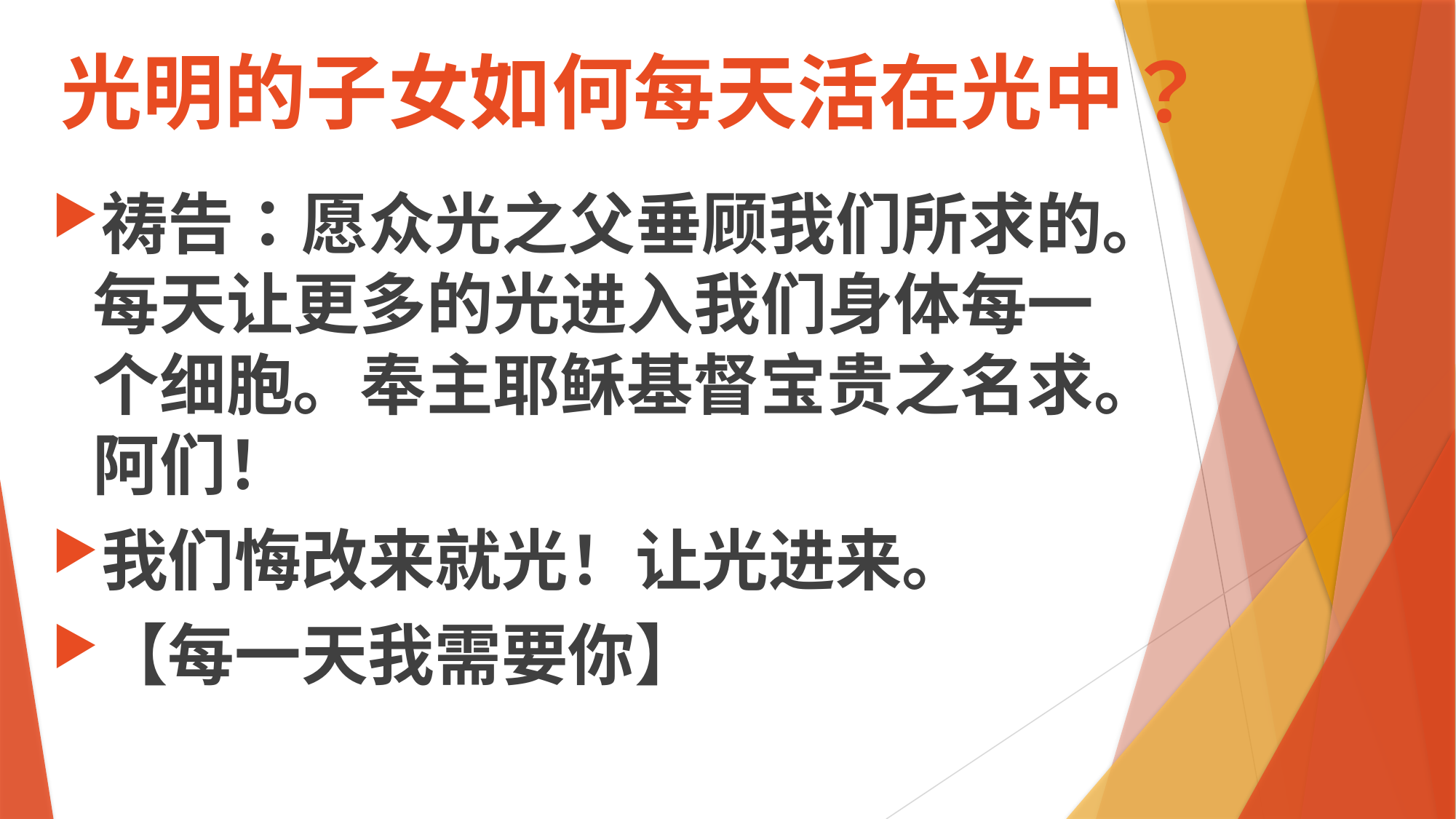

# 光明的子女如何每天活在光中？
祷告：愿众光之父垂顾我们所求的。每天让更多的光进入我们身体每一个细胞。奉主耶稣基督宝贵之名求。阿们！
我们悔改来就光！让光进来。
【每一天我需要你】